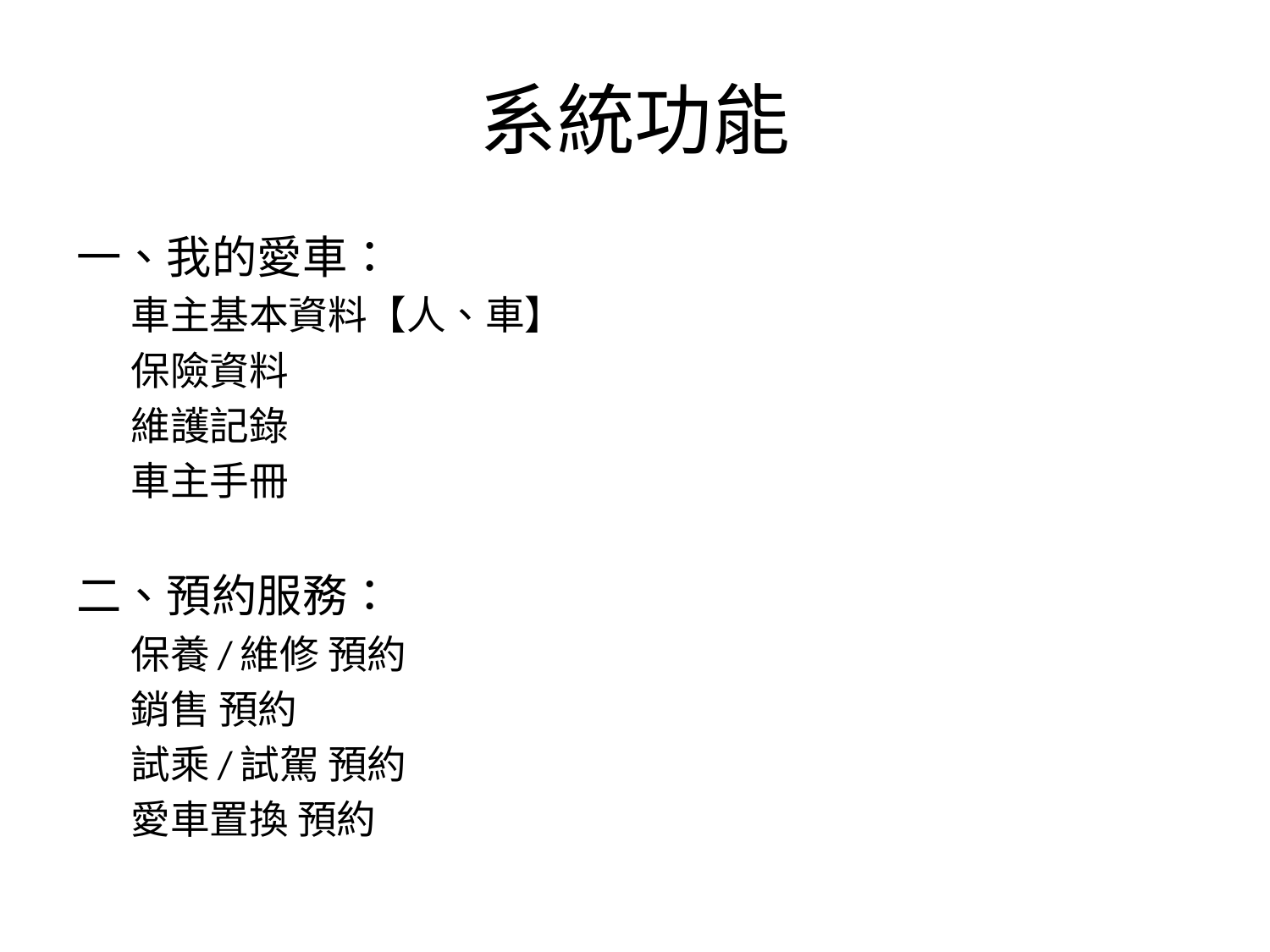

# 系統功能
一、我的愛車：
車主基本資料【人、車】
保險資料
維護記錄
車主手冊

二、預約服務：
保養/維修 預約
銷售 預約
試乘/試駕 預約
愛車置換 預約